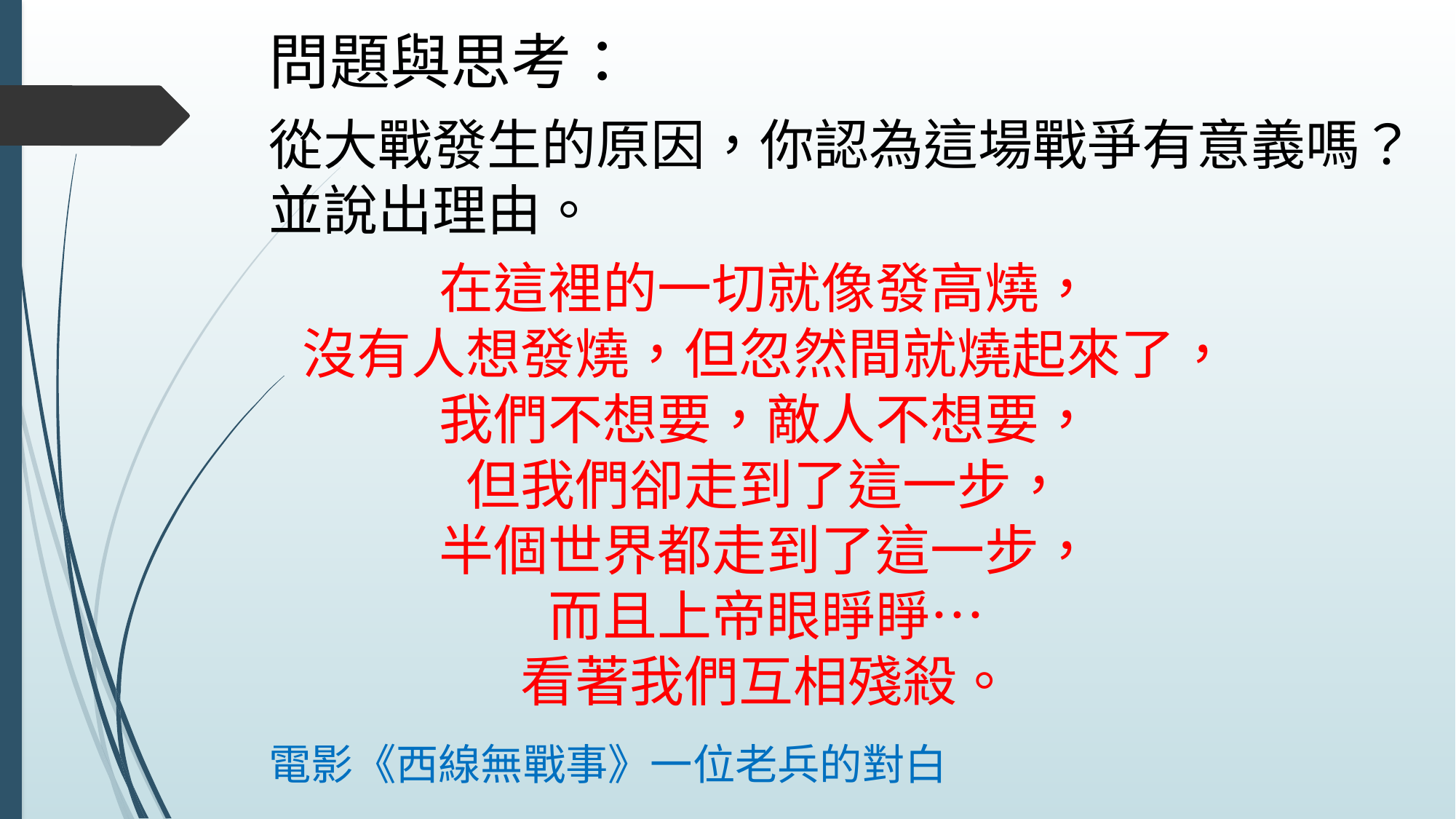

# 問題與思考：
從大戰發生的原因，你認為這場戰爭有意義嗎？
並說出理由。
在這裡的一切就像發高燒，
沒有人想發燒，但忽然間就燒起來了，
我們不想要，敵人不想要，
但我們卻走到了這一步，
半個世界都走到了這一步，
而且上帝眼睜睜…
看著我們互相殘殺。
電影《西線無戰事》一位老兵的對白